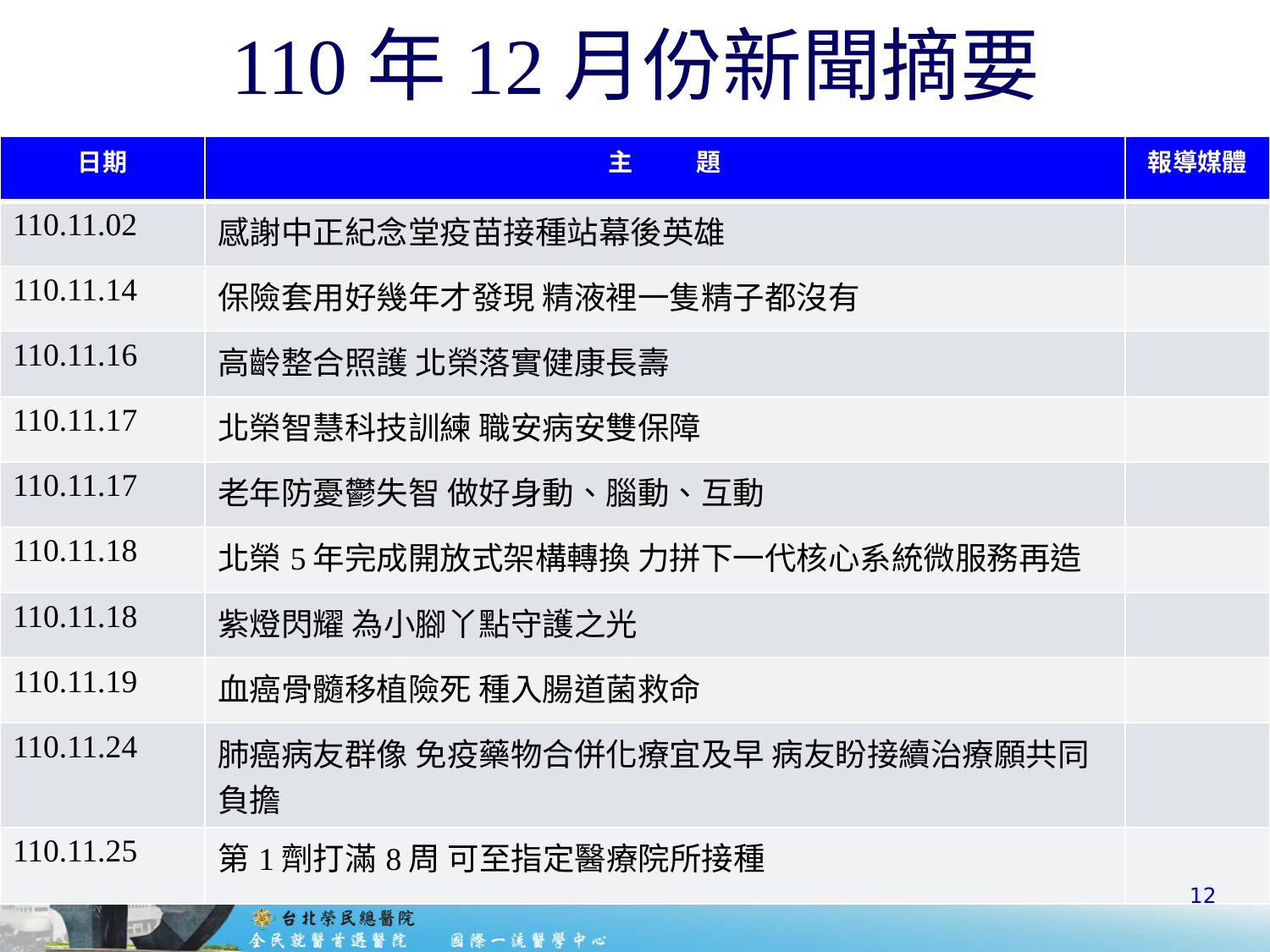

# 110年12月份新聞摘要
| 日期 | 主 題 | 報導媒體 |
| --- | --- | --- |
| 110.11.02 | 感謝中正紀念堂疫苗接種站幕後英雄 |  |
| 110.11.14 | 保險套用好幾年才發現 精液裡一隻精子都沒有 |  |
| 110.11.16 | 高齡整合照護 北榮落實健康長壽 |  |
| 110.11.17 | 北榮智慧科技訓練 職安病安雙保障 |  |
| 110.11.17 | 老年防憂鬱失智 做好身動、腦動、互動 |  |
| 110.11.18 | 北榮5年完成開放式架構轉換 力拼下一代核心系統微服務再造 |  |
| 110.11.18 | 紫燈閃耀 為小腳丫點守護之光 |  |
| 110.11.19 | 血癌骨髓移植險死 種入腸道菌救命 |  |
| 110.11.24 | 肺癌病友群像 免疫藥物合併化療宜及早 病友盼接續治療願共同負擔 |  |
| 110.11.25 | 第1劑打滿8周 可至指定醫療院所接種 |  |
12